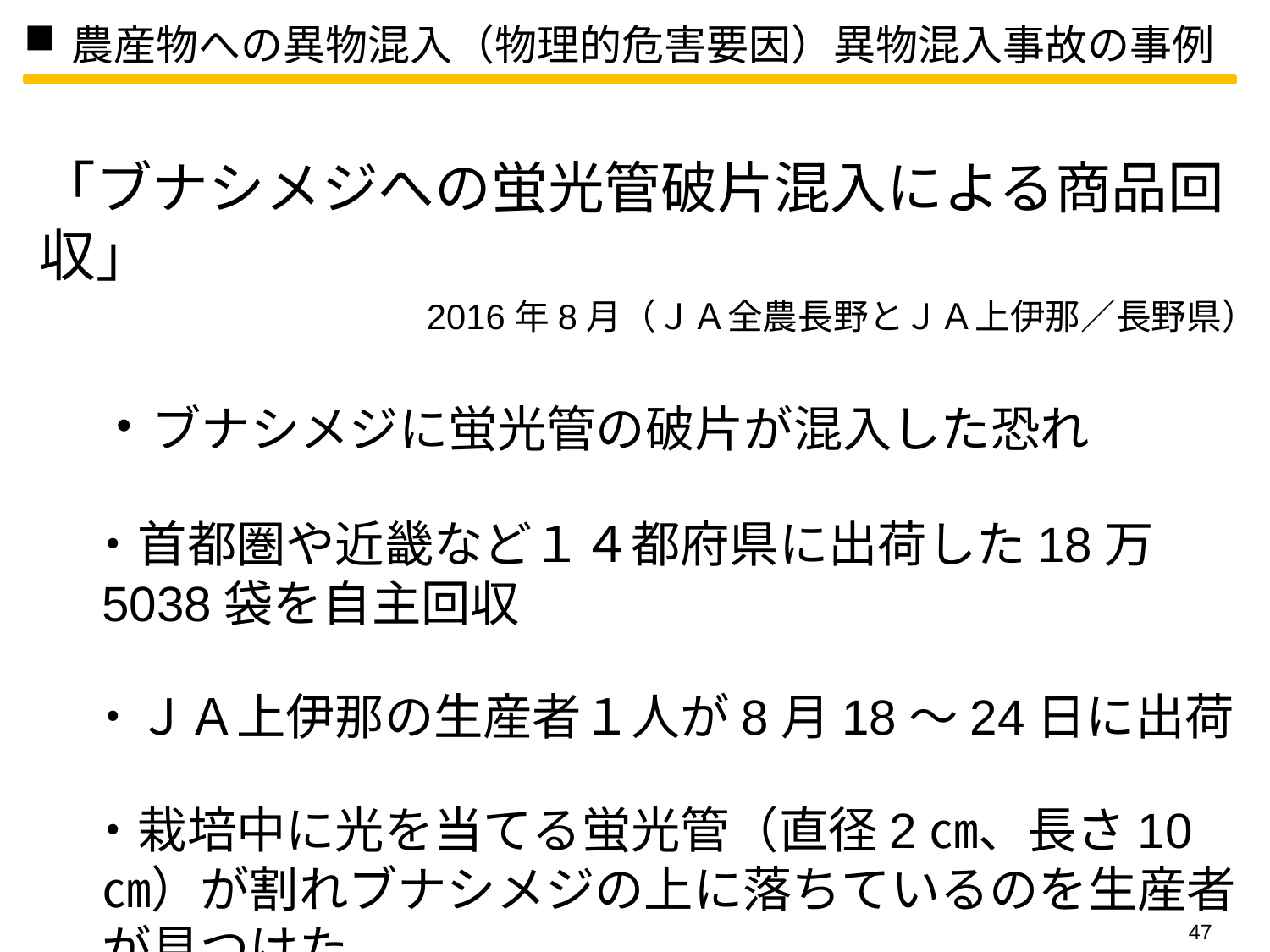

農産物への異物混入（物理的危害要因）異物混入事故の事例

「ブナシメジへの蛍光管破片混入による商品回収」
2016年8月（ＪＡ全農長野とＪＡ上伊那／長野県）
　・ブナシメジに蛍光管の破片が混入した恐れ

　・首都圏や近畿など１４都府県に出荷した18万5038袋を自主回収

　・ＪＡ上伊那の生産者１人が8月18～24日に出荷

　・栽培中に光を当てる蛍光管（直径2㎝、長さ10㎝）が割れブナシメジの上に落ちているのを生産者が見つけた
47